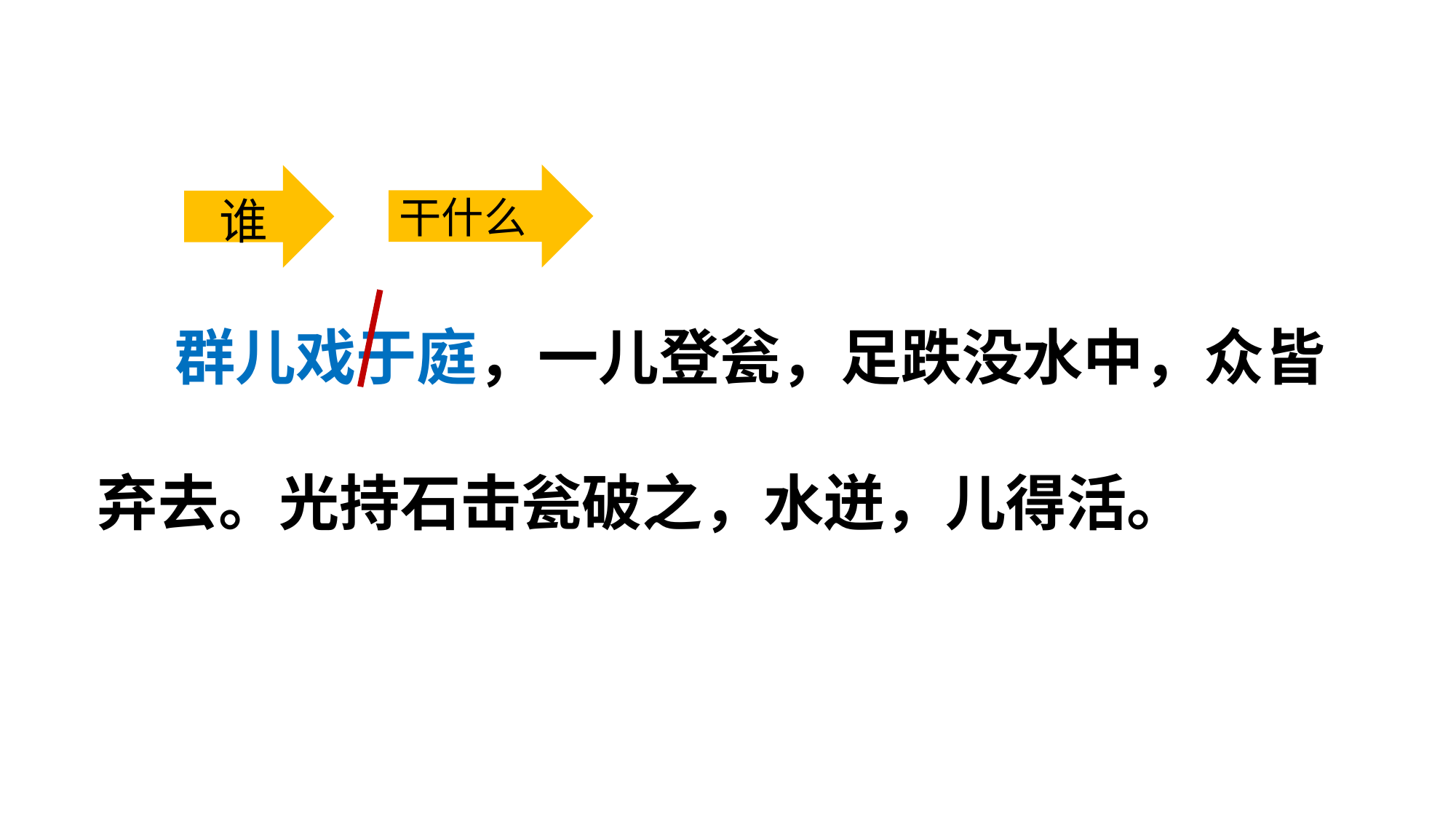

干什么

谁
      群儿戏于庭，一儿登瓮，足跌没水中，众皆弃去。光持石击瓮破之，水迸，儿得活。